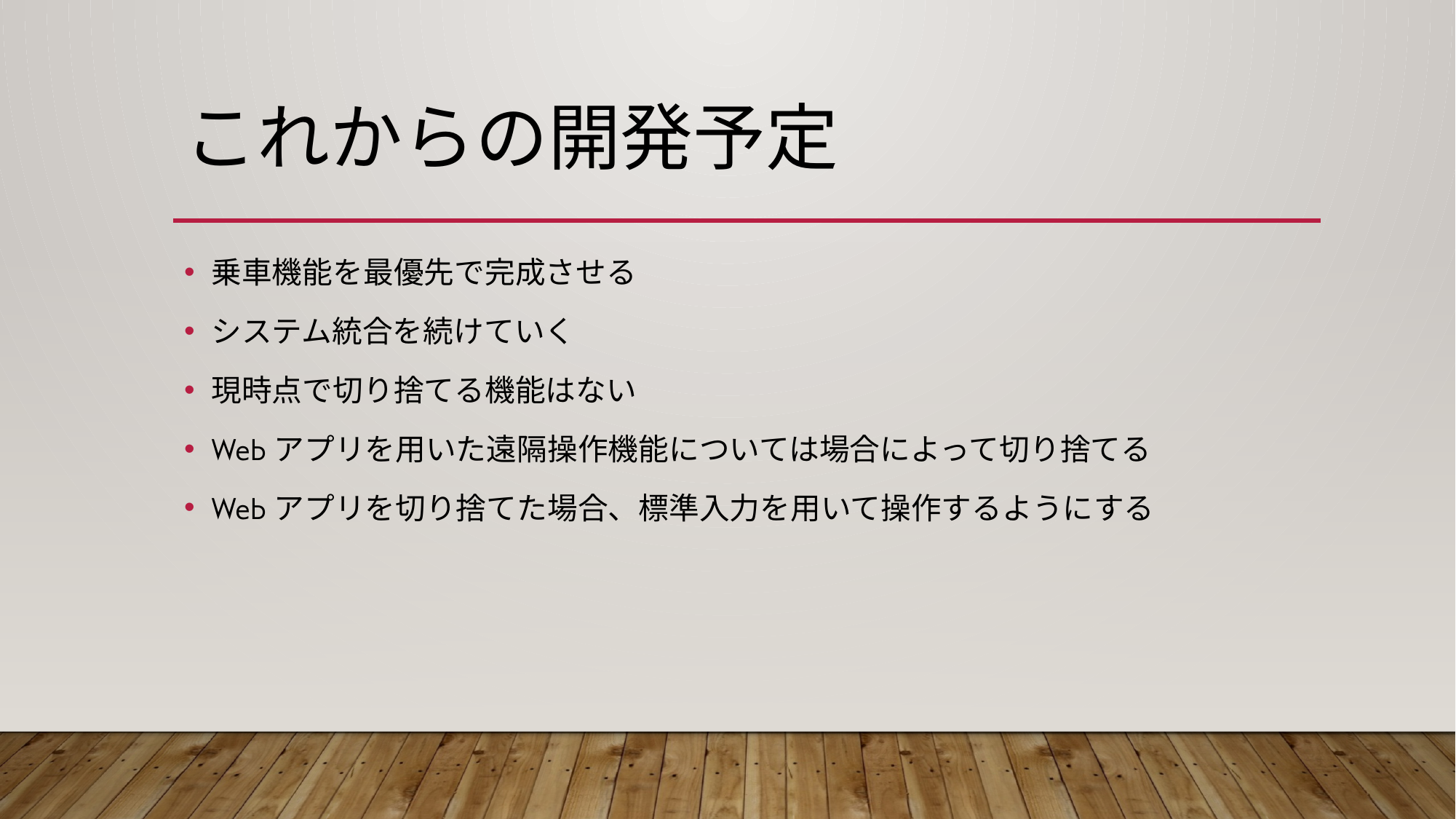

# これからの開発予定
乗車機能を最優先で完成させる
システム統合を続けていく
現時点で切り捨てる機能はない
Webアプリを用いた遠隔操作機能については場合によって切り捨てる
Webアプリを切り捨てた場合、標準入力を用いて操作するようにする